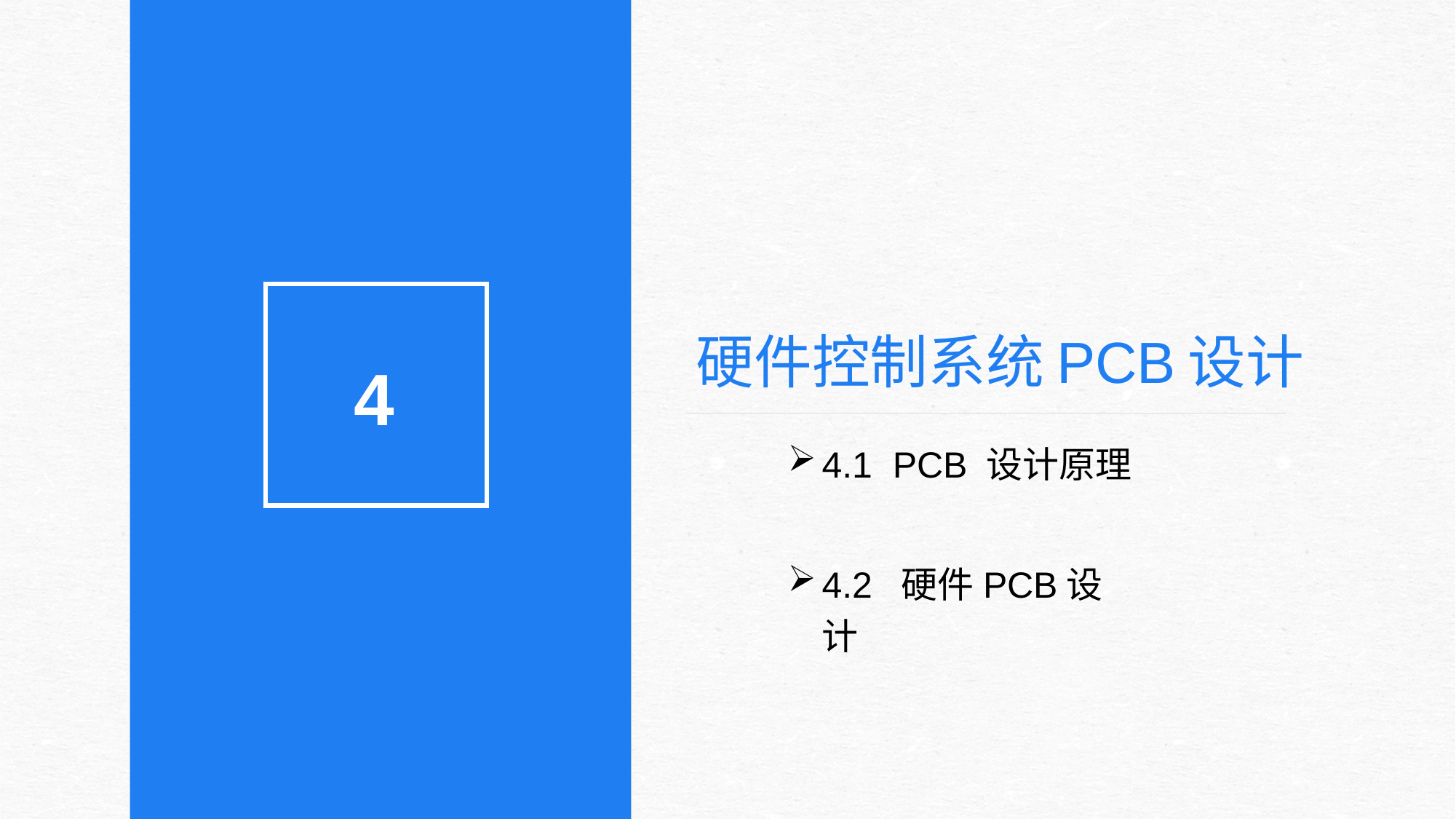

# 硬件控制系统PCB设计
4
4.1  PCB 设计原理
4.2  硬件PCB设计